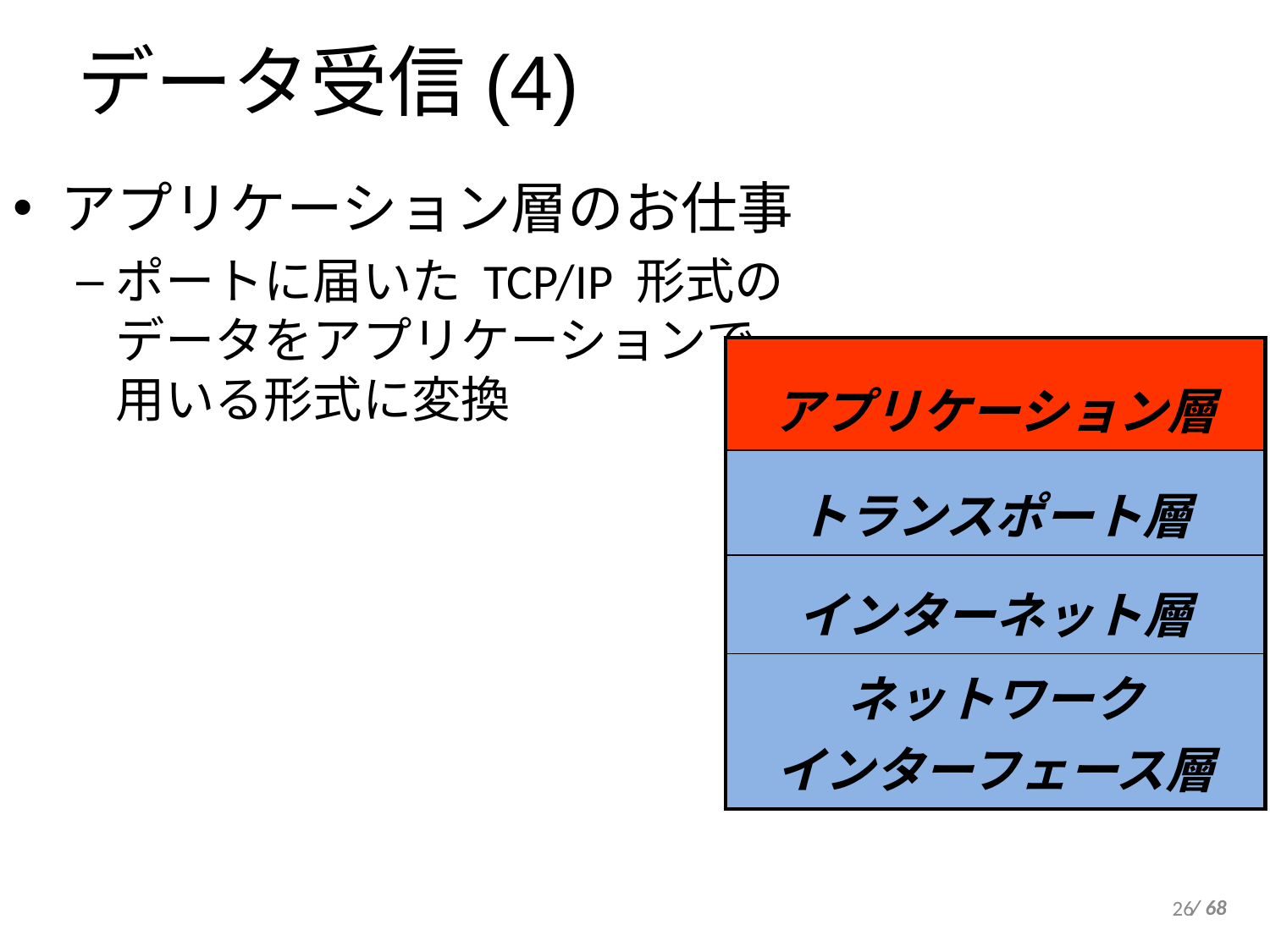

データ受信(4)
アプリケーション層のお仕事
ポートに届いた TCP/IP 形式の
データをアプリケーションで
用いる形式に変換
| アプリケーション層 |
| --- |
| トランスポート層 |
| インターネット層 |
| ネットワーク インターフェース層 |
26